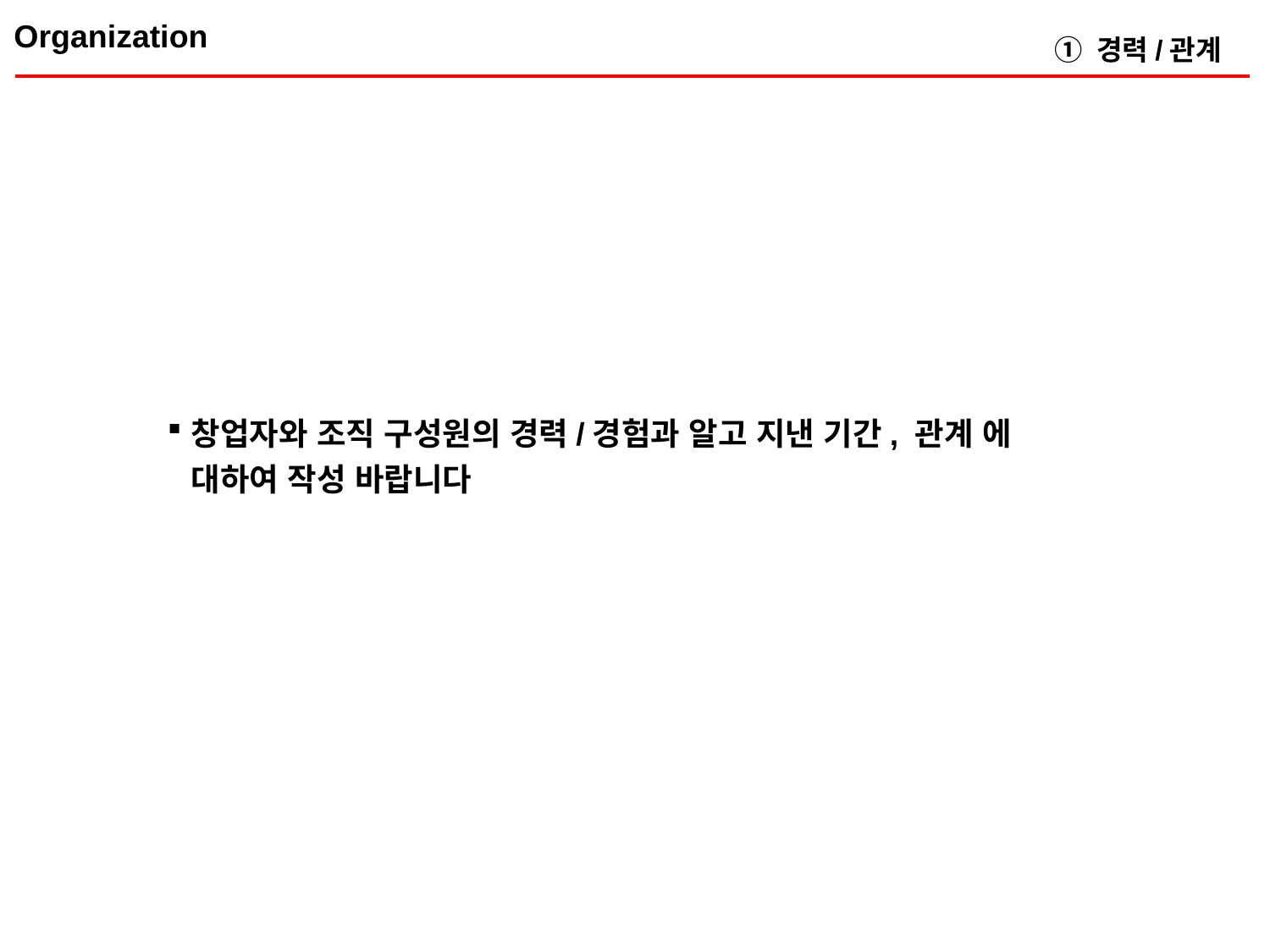

Organization
① 경력/관계
창업자와 조직 구성원의 경력/경험과 알고 지낸 기간, 관계 에 대하여 작성 바랍니다